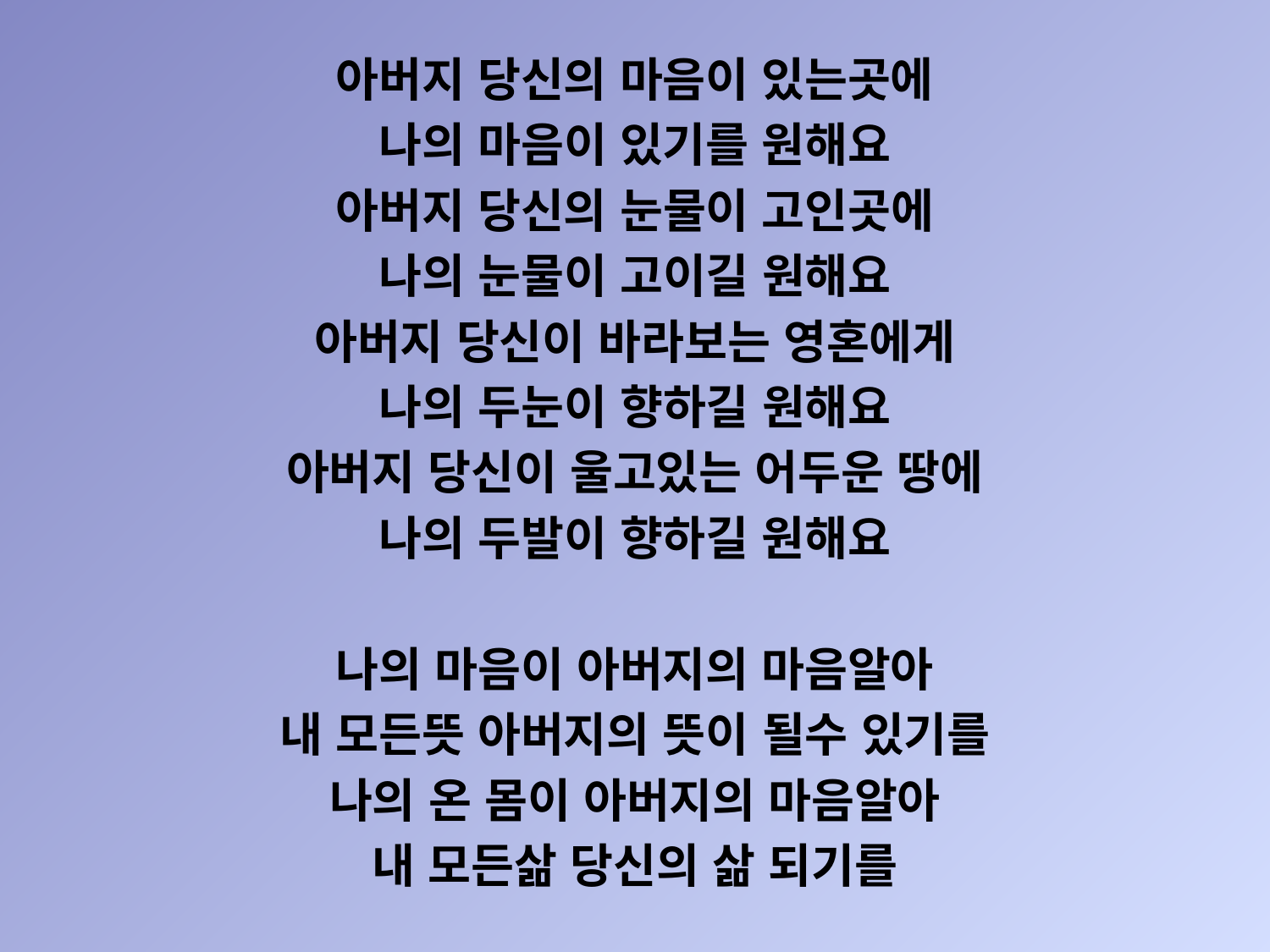

아버지 당신의 마음이 있는곳에
나의 마음이 있기를 원해요
아버지 당신의 눈물이 고인곳에
나의 눈물이 고이길 원해요
아버지 당신이 바라보는 영혼에게
나의 두눈이 향하길 원해요
아버지 당신이 울고있는 어두운 땅에
나의 두발이 향하길 원해요

나의 마음이 아버지의 마음알아
내 모든뜻 아버지의 뜻이 될수 있기를
나의 온 몸이 아버지의 마음알아
내 모든삶 당신의 삶 되기를